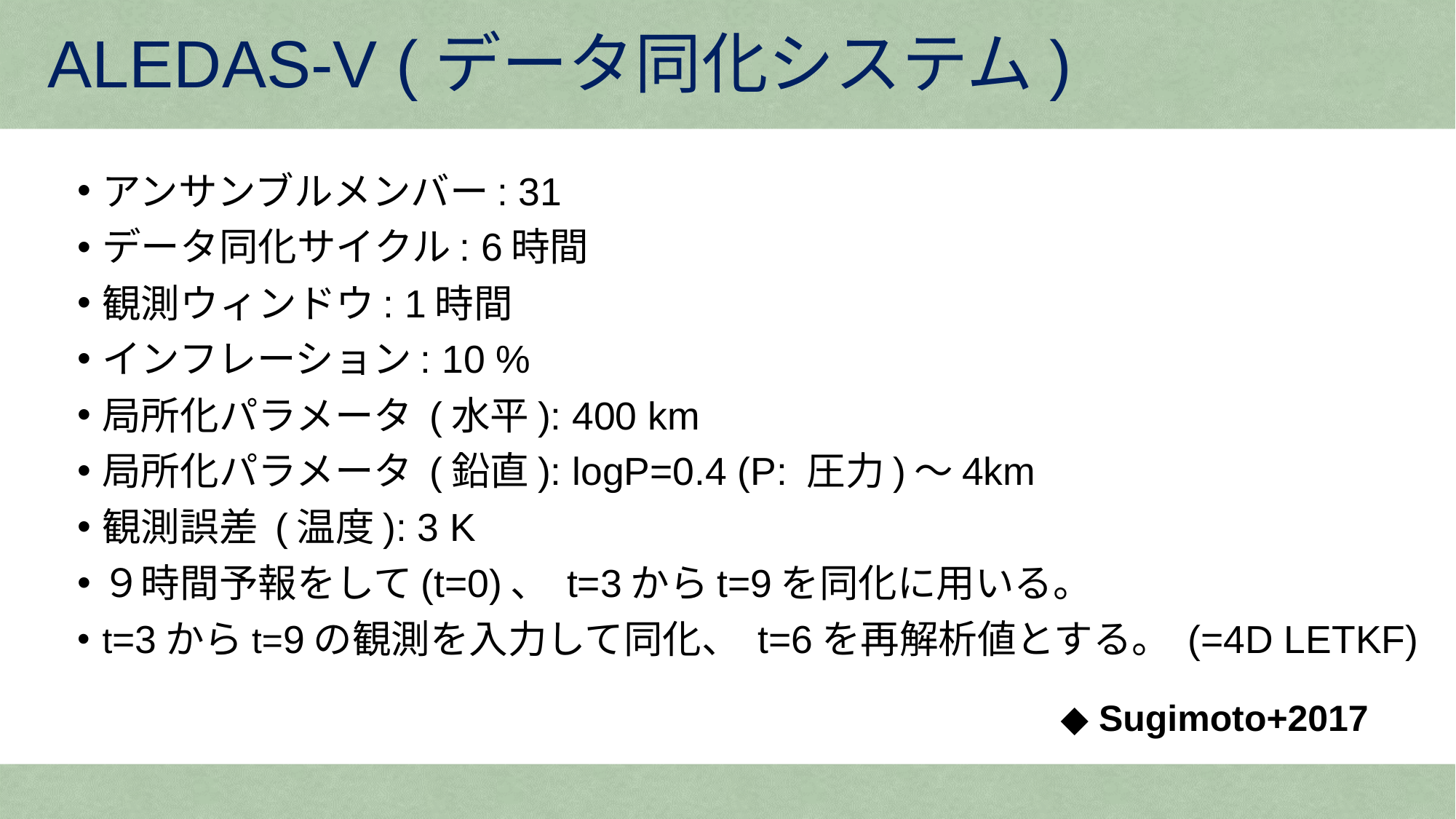

ALEDAS-V (データ同化システム)
アンサンブルメンバー: 31
データ同化サイクル: 6時間
観測ウィンドウ: 1時間
インフレーション: 10 %
局所化パラメータ (水平): 400 km
局所化パラメータ (鉛直): logP=0.4 (P: 圧力)～4km
観測誤差 (温度): 3 K
９時間予報をして(t=0)、 t=3からt=9を同化に用いる。
t=3からt=9の観測を入力して同化、 t=6を再解析値とする。 (=4D LETKF)

◆ Sugimoto+2017